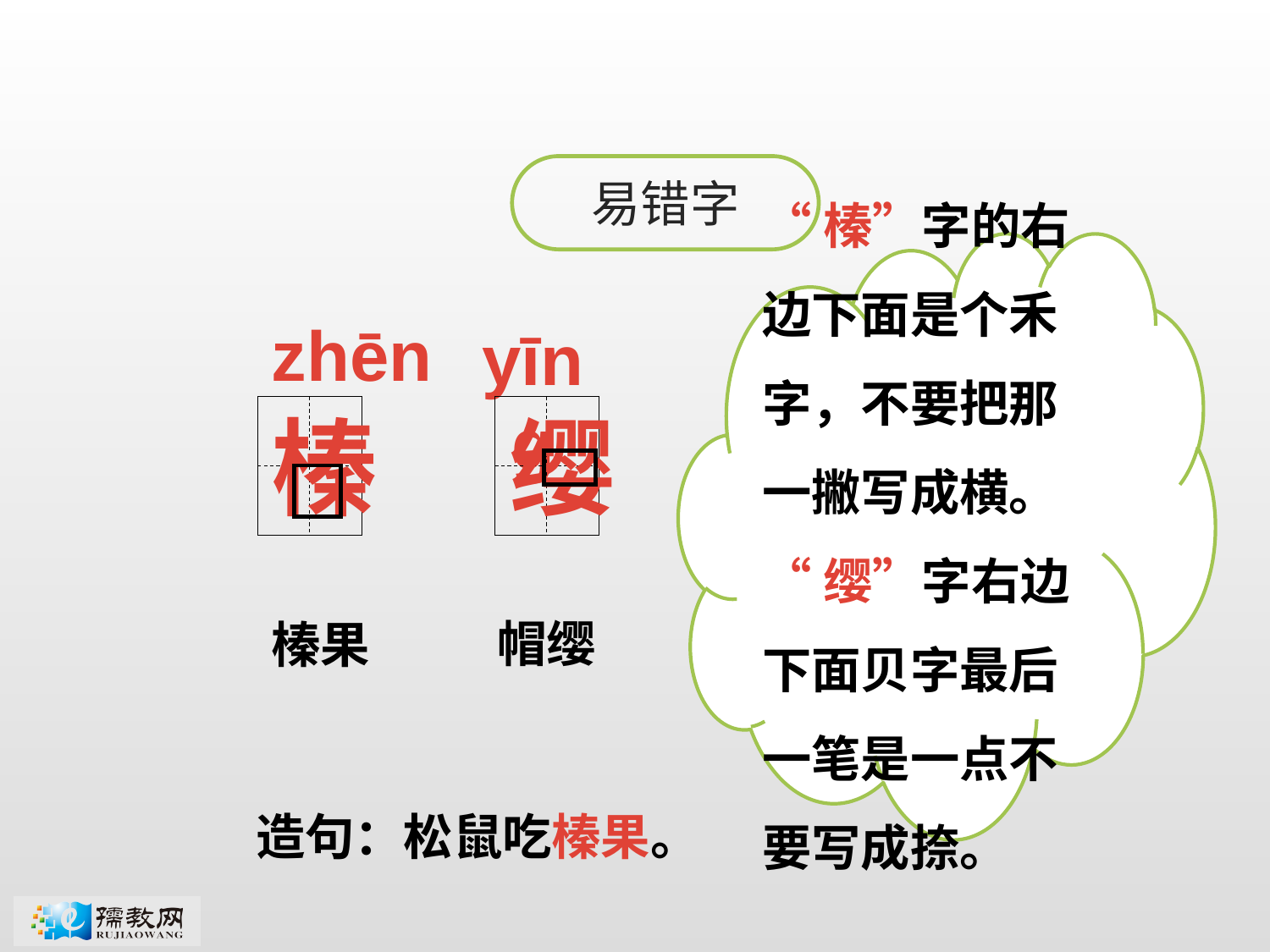

易错字
“榛”字的右边下面是个禾字，不要把那一撇写成横。
“缨”字右边下面贝字最后一笔是一点不要写成捺。
zhēn

yīng

缨
榛

帽缨
榛果
造句：松鼠吃榛果。